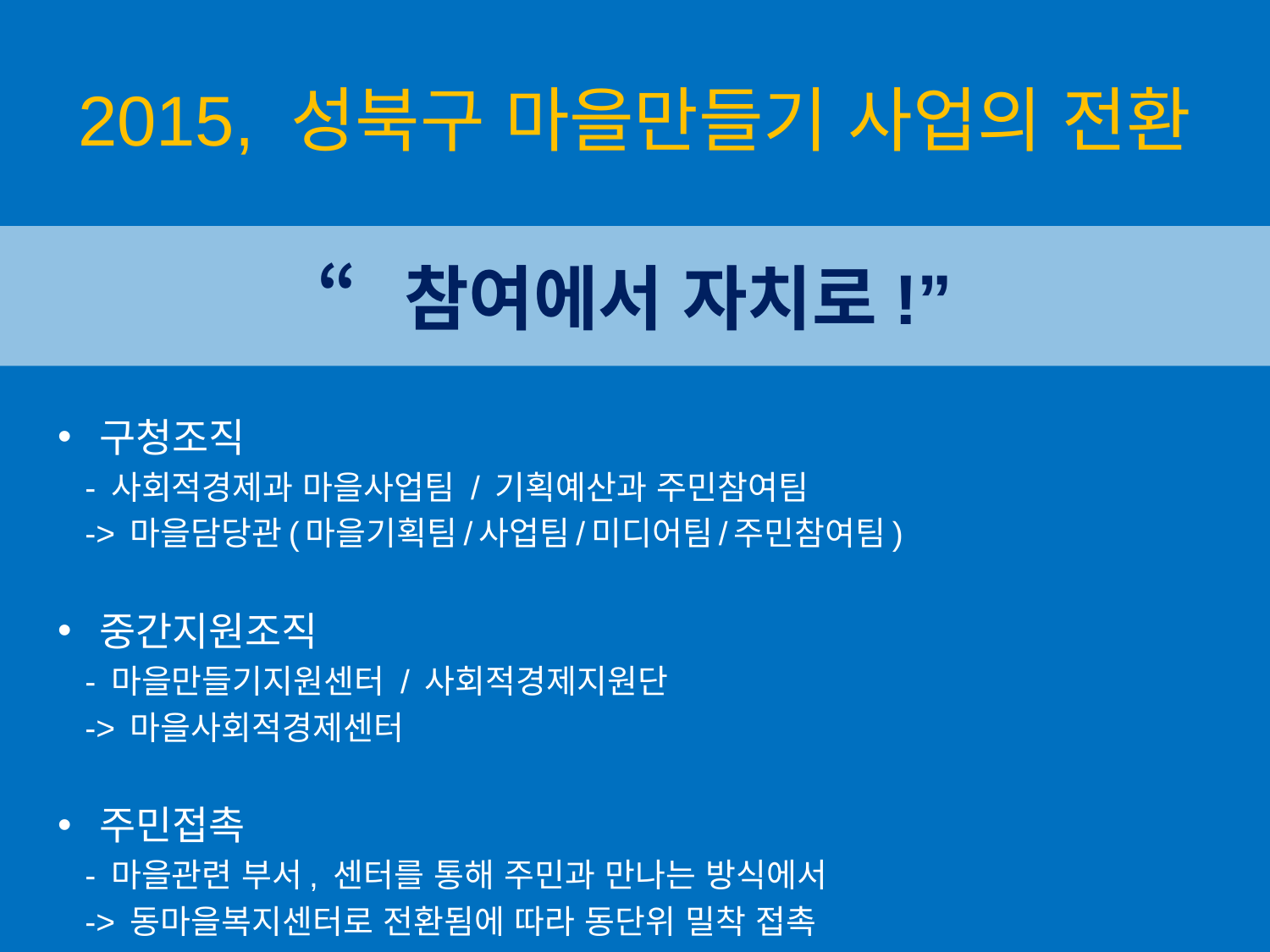

# 2015, 성북구 마을만들기 사업의 전환
“참여에서 자치로!”
구청조직
   - 사회적경제과 마을사업팀 / 기획예산과 주민참여팀
   -> 마을담당관(마을기획팀/사업팀/미디어팀/주민참여팀)

중간지원조직
   - 마을만들기지원센터 / 사회적경제지원단
   -> 마을사회적경제센터

주민접촉
   - 마을관련 부서, 센터를 통해 주민과 만나는 방식에서
   -> 동마을복지센터로 전환됨에 따라 동단위 밀착 접촉